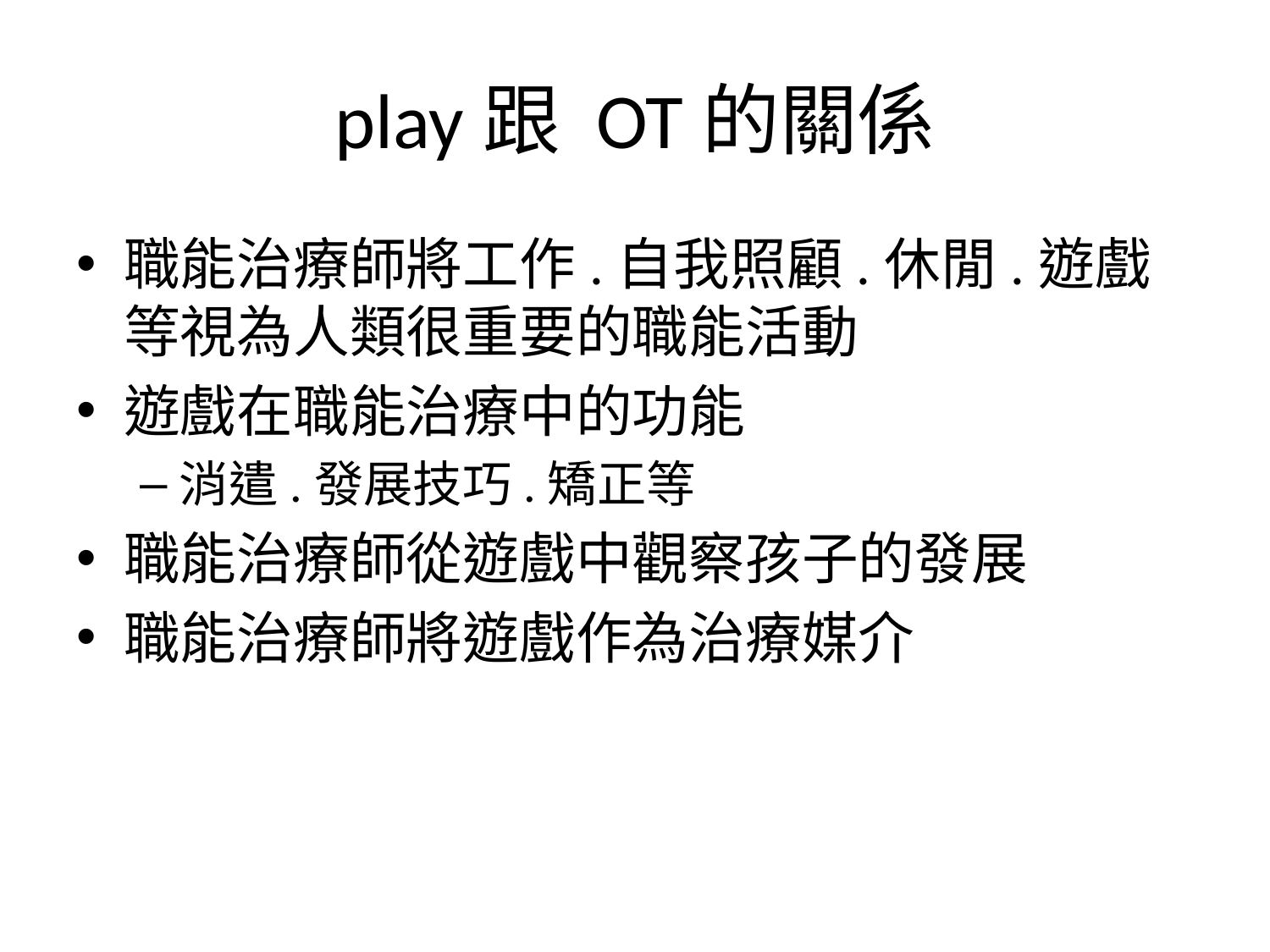

# play跟 OT的關係
職能治療師將工作.自我照顧.休閒.遊戲等視為人類很重要的職能活動
遊戲在職能治療中的功能
消遣.發展技巧.矯正等
職能治療師從遊戲中觀察孩子的發展
職能治療師將遊戲作為治療媒介